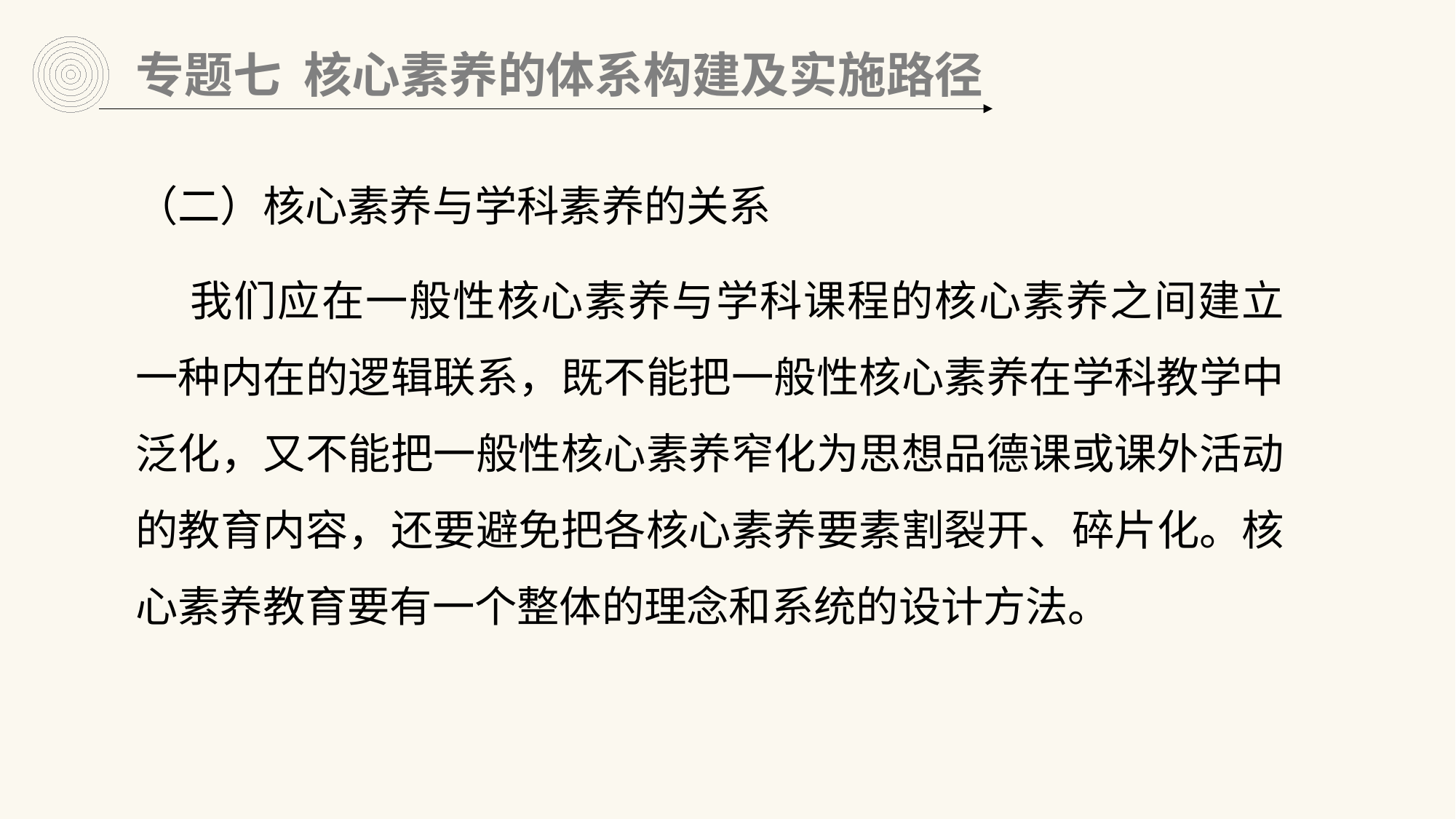

专题七  核心素养的体系构建及实施路径
（二）核心素养与学科素养的关系
我们应在一般性核心素养与学科课程的核心素养之间建立一种内在的逻辑联系，既不能把一般性核心素养在学科教学中泛化，又不能把一般性核心素养窄化为思想品德课或课外活动的教育内容，还要避免把各核心素养要素割裂开、碎片化。核心素养教育要有一个整体的理念和系统的设计方法。